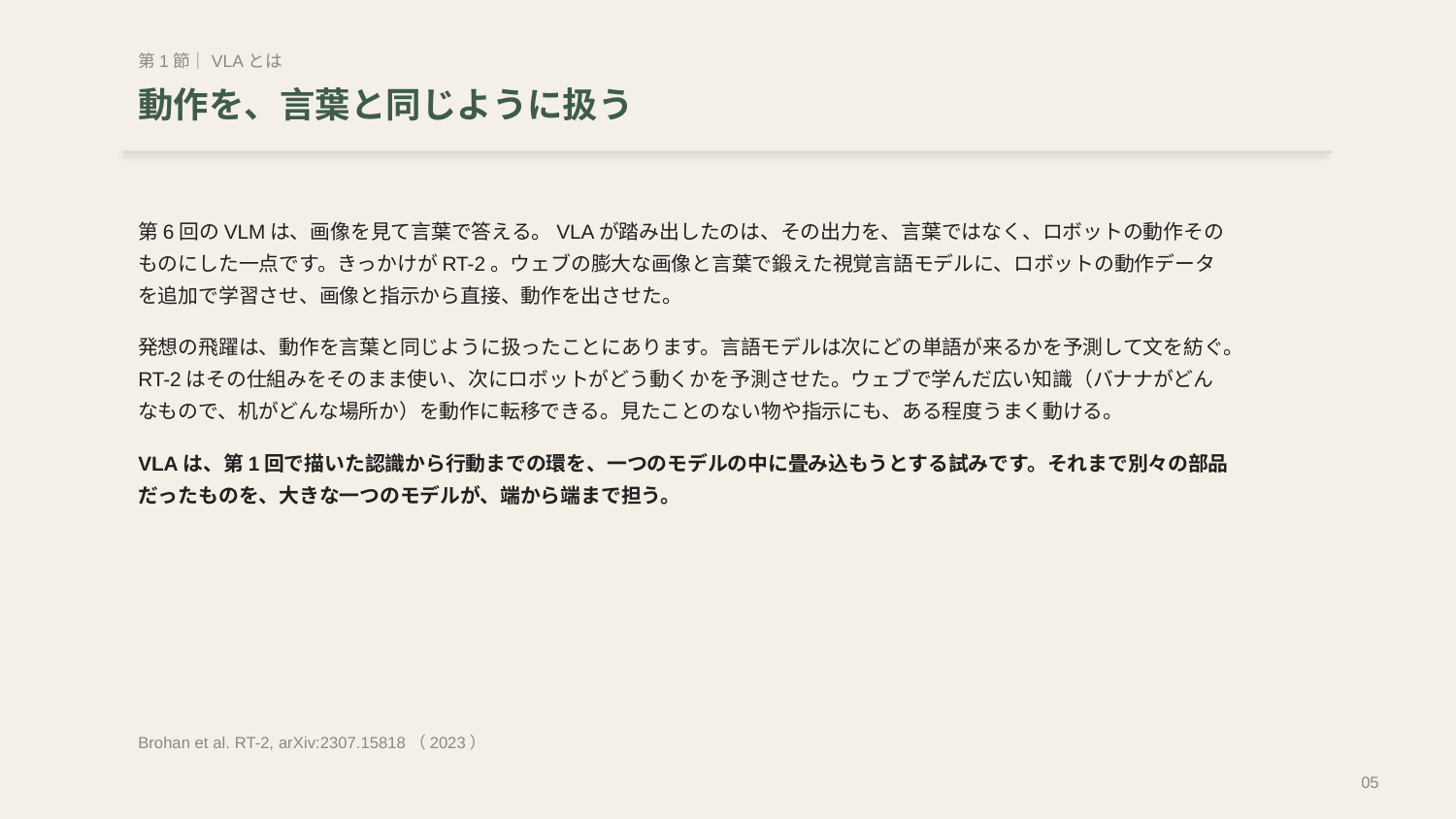

第1節｜VLAとは
動作を、言葉と同じように扱う

第6回のVLMは、画像を見て言葉で答える。VLAが踏み出したのは、その出力を、言葉ではなく、ロボットの動作そのものにした一点です。きっかけがRT-2。ウェブの膨大な画像と言葉で鍛えた視覚言語モデルに、ロボットの動作データを追加で学習させ、画像と指示から直接、動作を出させた。
発想の飛躍は、動作を言葉と同じように扱ったことにあります。言語モデルは次にどの単語が来るかを予測して文を紡ぐ。RT-2はその仕組みをそのまま使い、次にロボットがどう動くかを予測させた。ウェブで学んだ広い知識（バナナがどんなもので、机がどんな場所か）を動作に転移できる。見たことのない物や指示にも、ある程度うまく動ける。
VLAは、第1回で描いた認識から行動までの環を、一つのモデルの中に畳み込もうとする試みです。それまで別々の部品だったものを、大きな一つのモデルが、端から端まで担う。
Brohan et al. RT-2, arXiv:2307.15818（2023）
05